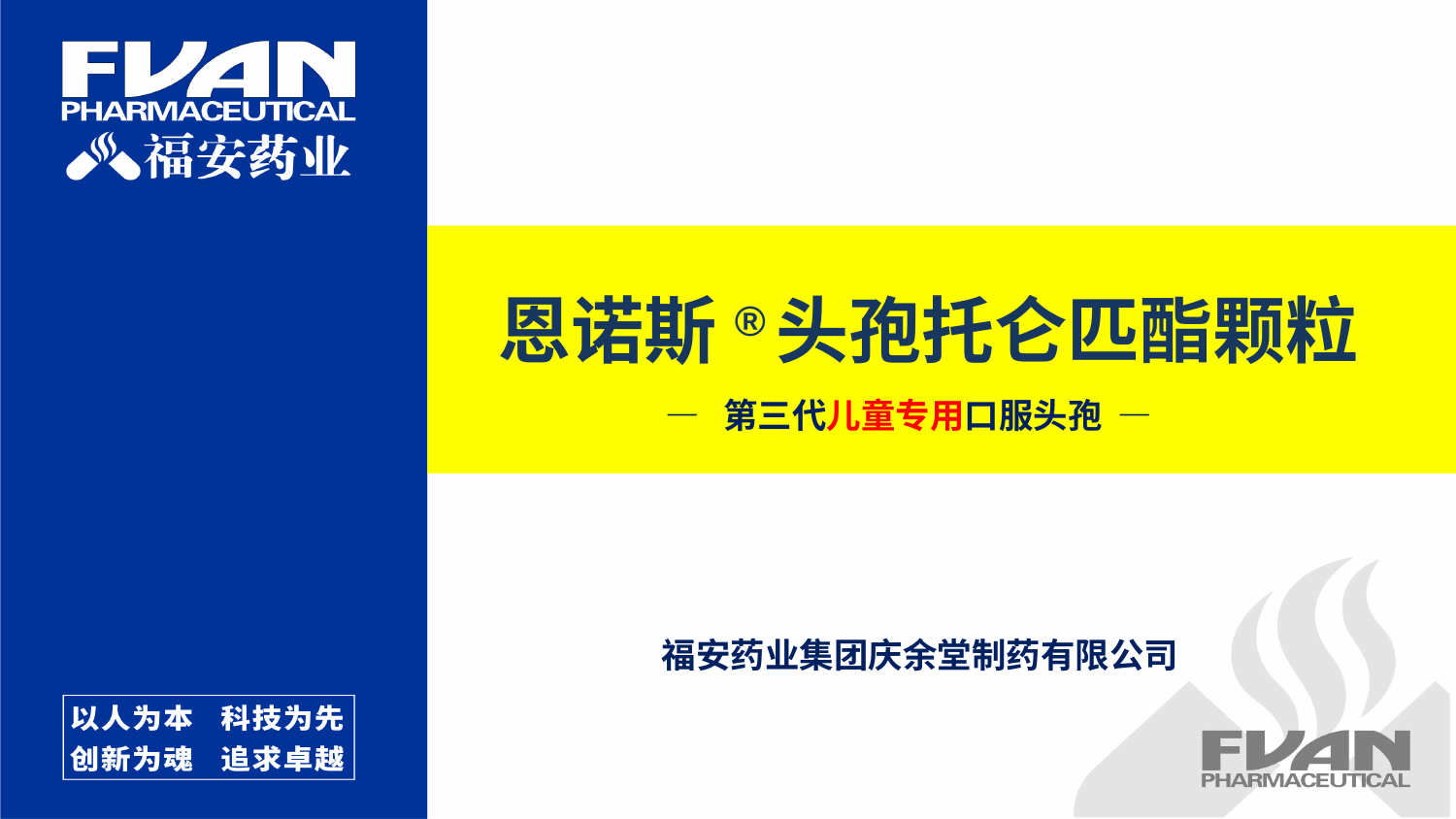

# 恩诺斯®头孢托仑匹酯颗粒
—  第三代儿童专用口服头孢  —
福安药业集团庆余堂制药有限公司